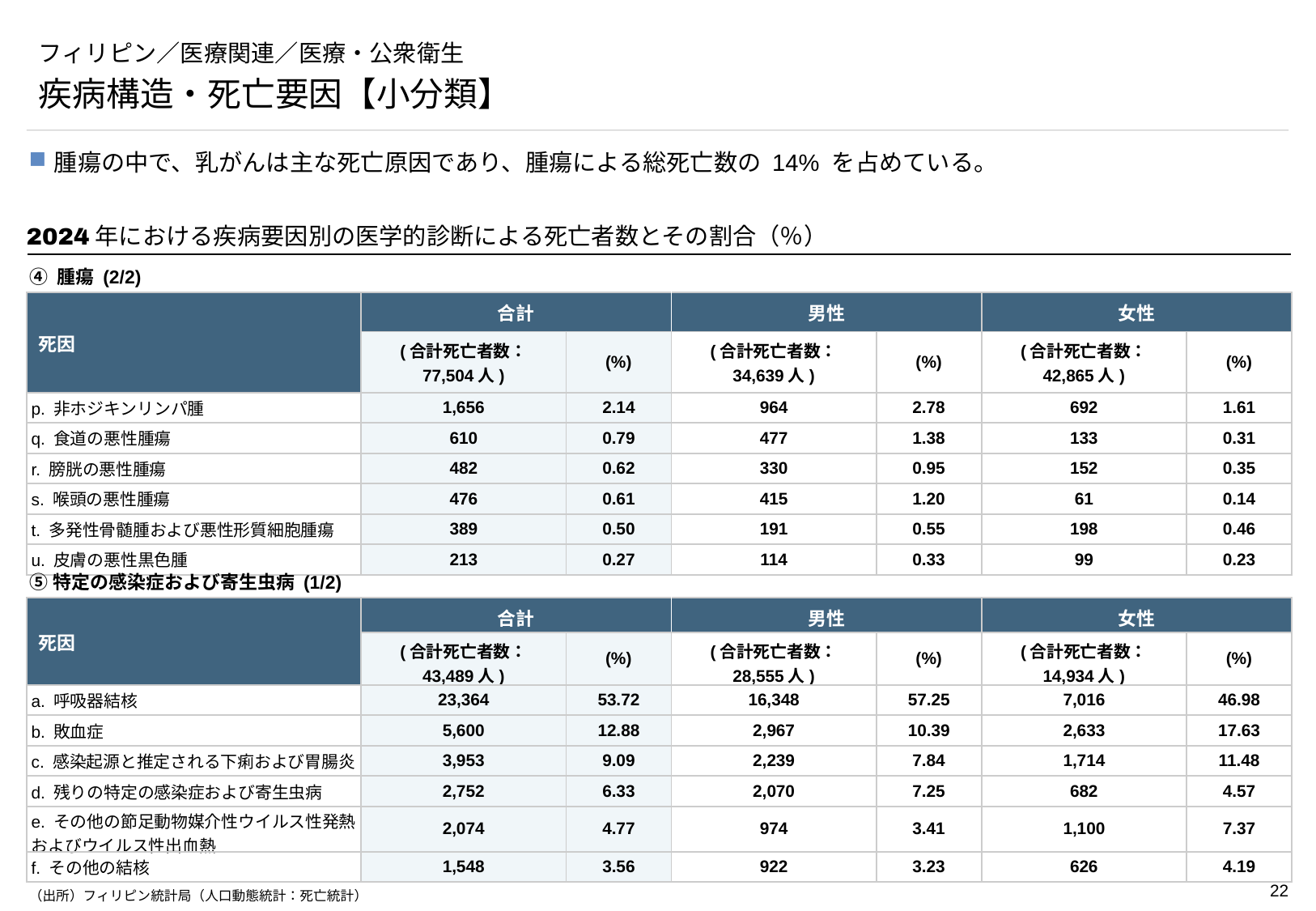

# フィリピン／医療関連／医療・公衆衛生
疾病構造・死亡要因【小分類】
腫瘍の中で、乳がんは主な死亡原因であり、腫瘍による総死亡数の 14% を占めている。
2024年における疾病要因別の医学的診断による死亡者数とその割合（％）
➃ 腫瘍 (2/2)
| 死因 | 合計 |  | 男性 |  | 女性 |  |
| --- | --- | --- | --- | --- | --- | --- |
|  | (合計死亡者数： 77,504人) | (%) | (合計死亡者数： 34,639人) | (%) | (合計死亡者数： 42,865人) | (%) |
| p. 非ホジキンリンパ腫 | 1,656 | 2.14 | 964 | 2.78 | 692 | 1.61 |
| q. 食道の悪性腫瘍 | 610 | 0.79 | 477 | 1.38 | 133 | 0.31 |
| r. 膀胱の悪性腫瘍 | 482 | 0.62 | 330 | 0.95 | 152 | 0.35 |
| s. 喉頭の悪性腫瘍 | 476 | 0.61 | 415 | 1.20 | 61 | 0.14 |
| t. 多発性骨髄腫および悪性形質細胞腫瘍 | 389 | 0.50 | 191 | 0.55 | 198 | 0.46 |
| u. 皮膚の悪性黒色腫 | 213 | 0.27 | 114 | 0.33 | 99 | 0.23 |
⑤特定の感染症および寄生虫病 (1/2)
| 死因 | 合計 |  | 男性 |  | 女性 |  |
| --- | --- | --- | --- | --- | --- | --- |
|  | (合計死亡者数： 43,489人) | (%) | (合計死亡者数： 28,555人) | (%) | (合計死亡者数： 14,934人) | (%) |
| a. 呼吸器結核 | 23,364 | 53.72 | 16,348 | 57.25 | 7,016 | 46.98 |
| b. 敗血症 | 5,600 | 12.88 | 2,967 | 10.39 | 2,633 | 17.63 |
| c. 感染起源と推定される下痢および胃腸炎 | 3,953 | 9.09 | 2,239 | 7.84 | 1,714 | 11.48 |
| d. 残りの特定の感染症および寄生虫病 | 2,752 | 6.33 | 2,070 | 7.25 | 682 | 4.57 |
| e. その他の節足動物媒介性ウイルス性発熱およびウイルス性出血熱 | 2,074 | 4.77 | 974 | 3.41 | 1,100 | 7.37 |
| f. その他の結核 | 1,548 | 3.56 | 922 | 3.23 | 626 | 4.19 |
（出所）フィリピン統計局（人口動態統計：死亡統計）